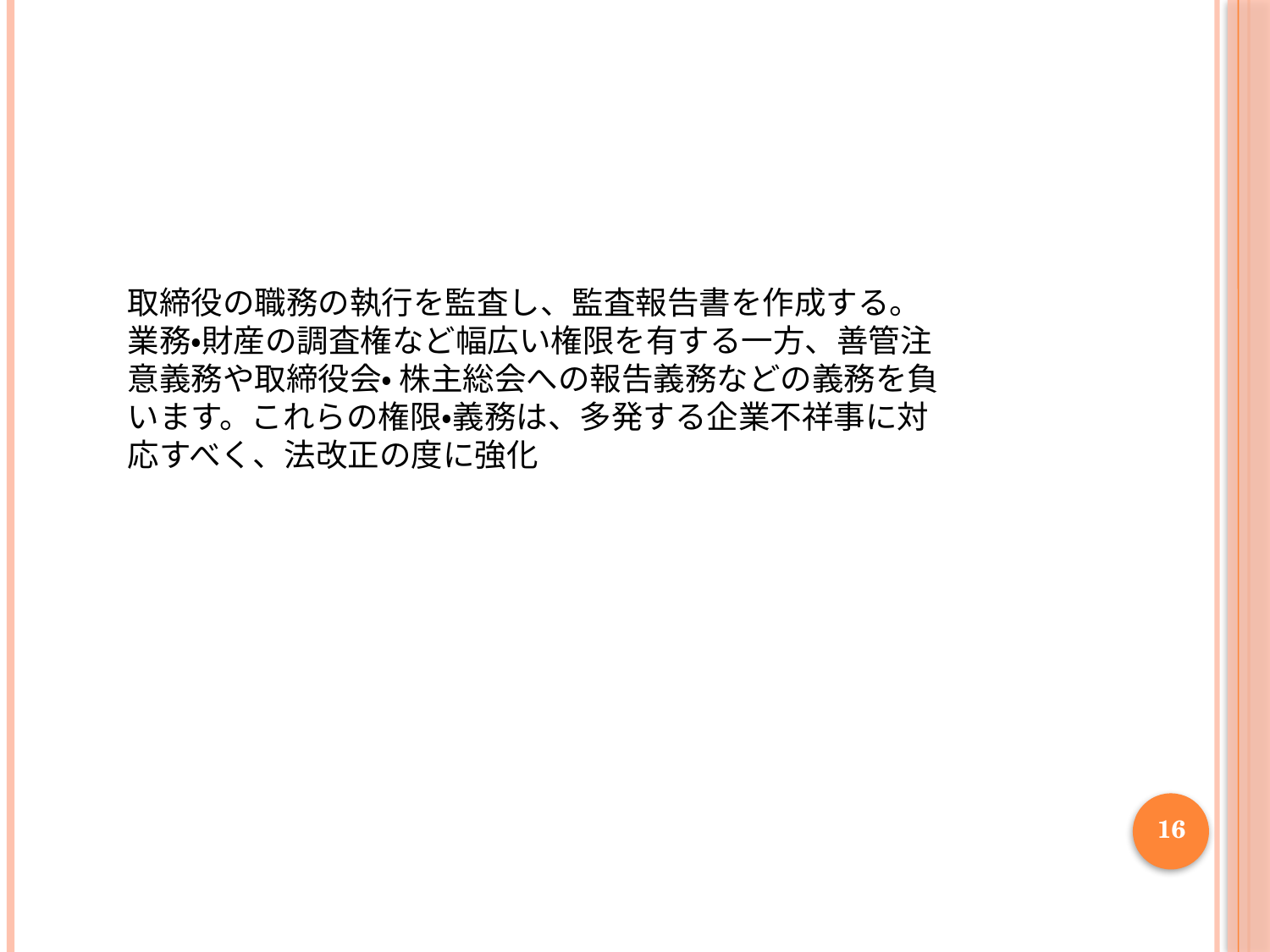

#
取締役の職務の執⾏を監査し、監査報告書を作成する。業務・財産の調査権など幅広い権限を有する一方、善管注意義務や取締役会・ 株主総会への報告義務などの義務を負います。これらの権限・義務は、多発する企業不祥事に対 応すべく、法改正の度に強化
16